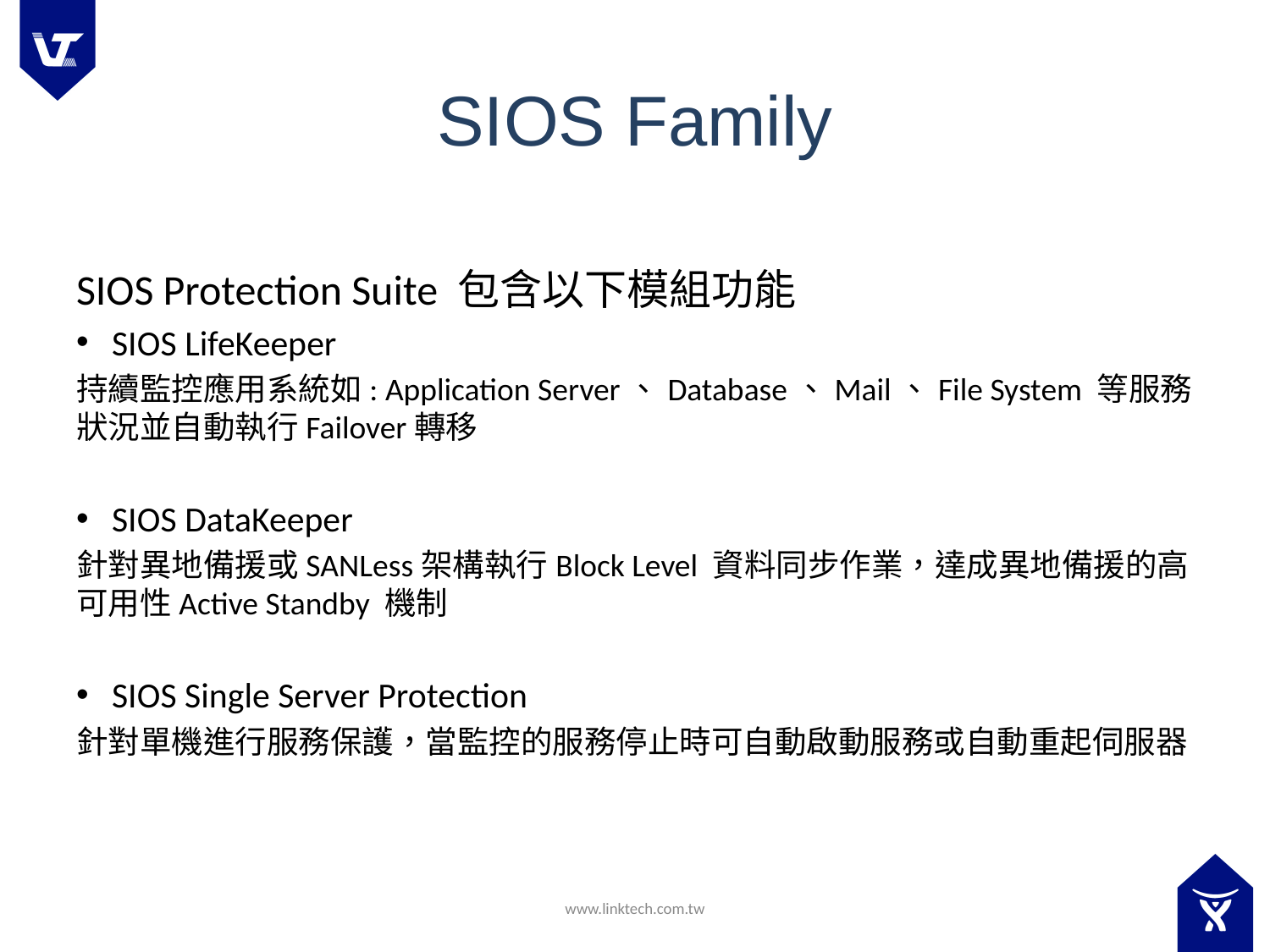

# SIOS Family
SIOS Protection Suite 包含以下模組功能
SIOS LifeKeeper
持續監控應用系統如: Application Server、Database、Mail、File System 等服務狀況並自動執行Failover轉移

SIOS DataKeeper
針對異地備援或SANLess架構執行Block Level 資料同步作業，達成異地備援的高可用性Active Standby 機制

SIOS Single Server Protection
針對單機進行服務保護，當監控的服務停止時可自動啟動服務或自動重起伺服器
www.linktech.com.tw